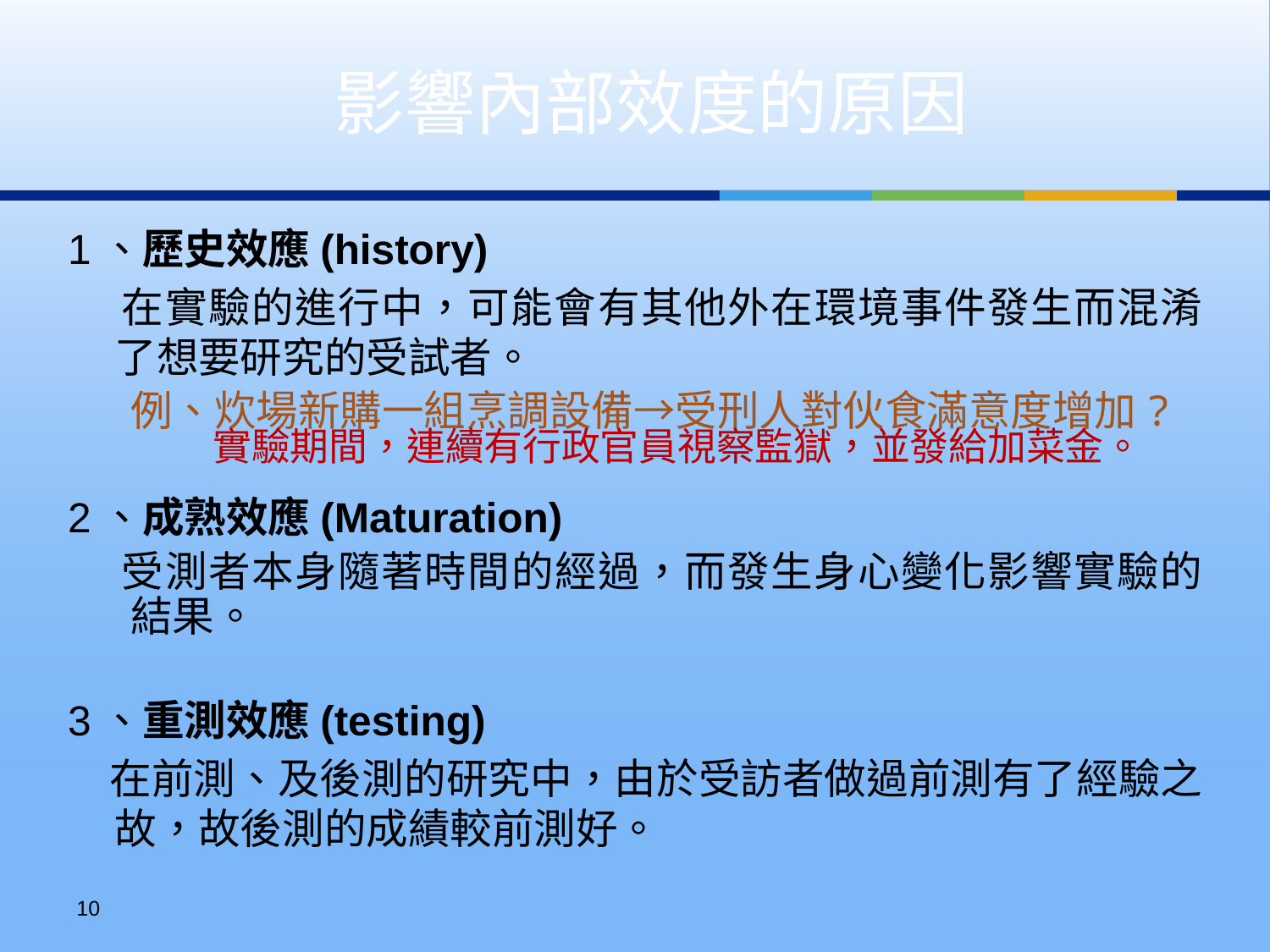

影響內部效度的原因
1、歷史效應(history)
　 在實驗的進行中，可能會有其他外在環境事件發生而混淆了想要研究的受試者。
例、炊場新購一組烹調設備→受刑人對伙食滿意度增加?

2、成熟效應(Maturation)
　 受測者本身隨著時間的經過，而發生身心變化影響實驗的結果。

3、重測效應(testing)
　在前測、及後測的研究中，由於受訪者做過前測有了經驗之故，故後測的成績較前測好。

實驗期間，連續有行政官員視察監獄，並發給加菜金。
10